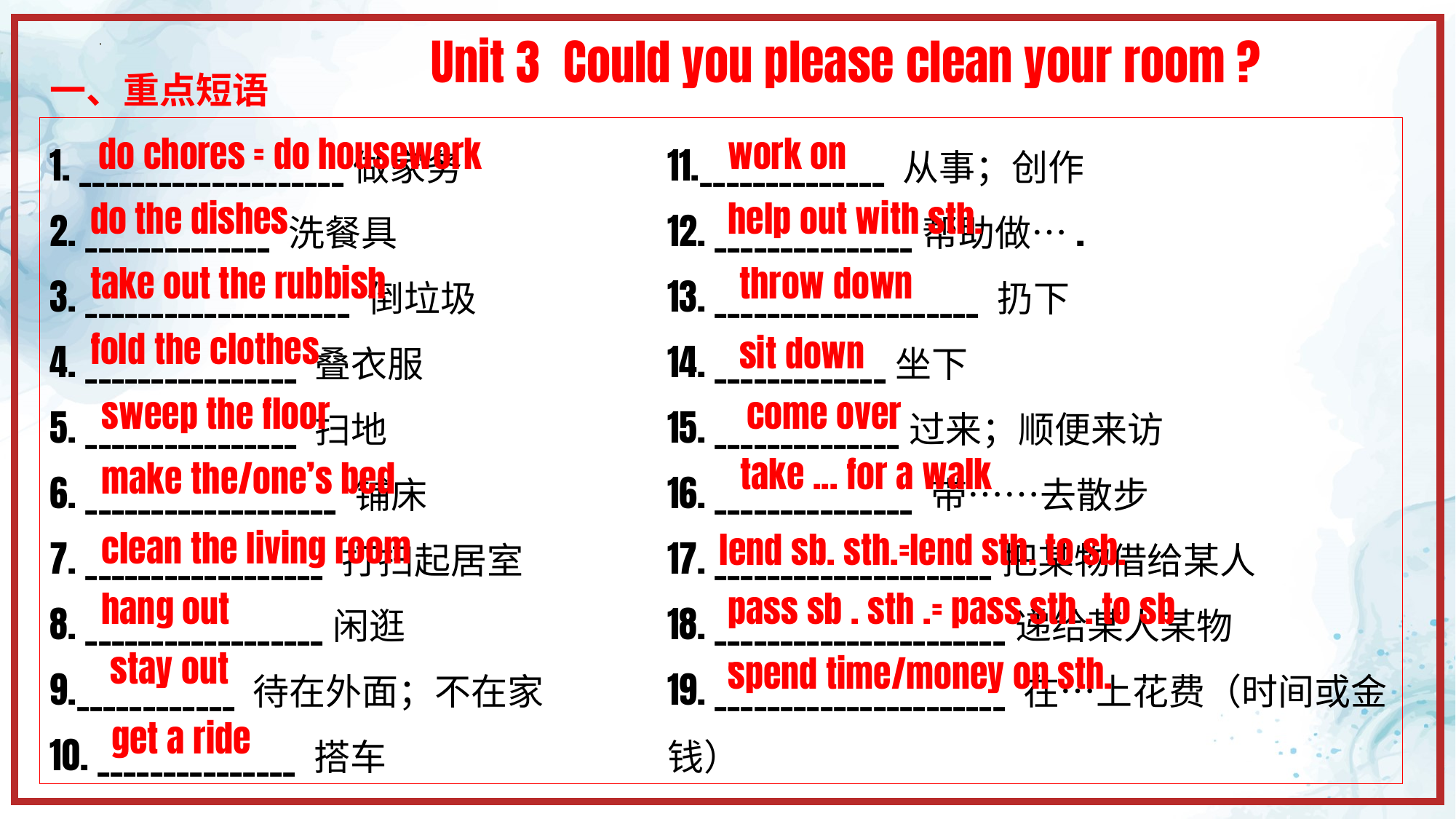

Unit 3  Could you please clean your room ?
一、重点短语
1. ____________________做家务
2. ______________ 洗餐具
3. ____________________ 倒垃圾
4. ________________ 叠衣服
5. ________________ 扫地
6. ___________________ 铺床
7. __________________ 打扫起居室
8. __________________闲逛
9.____________ 待在外面；不在家
10. _______________ 搭车
11.______________ 从事；创作
12. _______________帮助做….
13. ____________________ 扔下
14. _____________坐下
15. ______________过来；顺便来访
16. _______________ 带……去散步
17. _____________________把某物借给某人
18. ______________________递给某人某物
19. ______________________ 在…上花费（时间或金钱）

 do chores = do housework
work on
do the dishes
help out with sth.
take out the rubbish
throw down
fold the clothes
sit down
sweep the floor
come over
take ... for a walk
make the/one’s bed
clean the living room
lend sb. sth.=lend sth. to sb.
hang out
pass sb . sth .= pass sth . to sb .
 stay out
spend time/money on sth.
get a ride